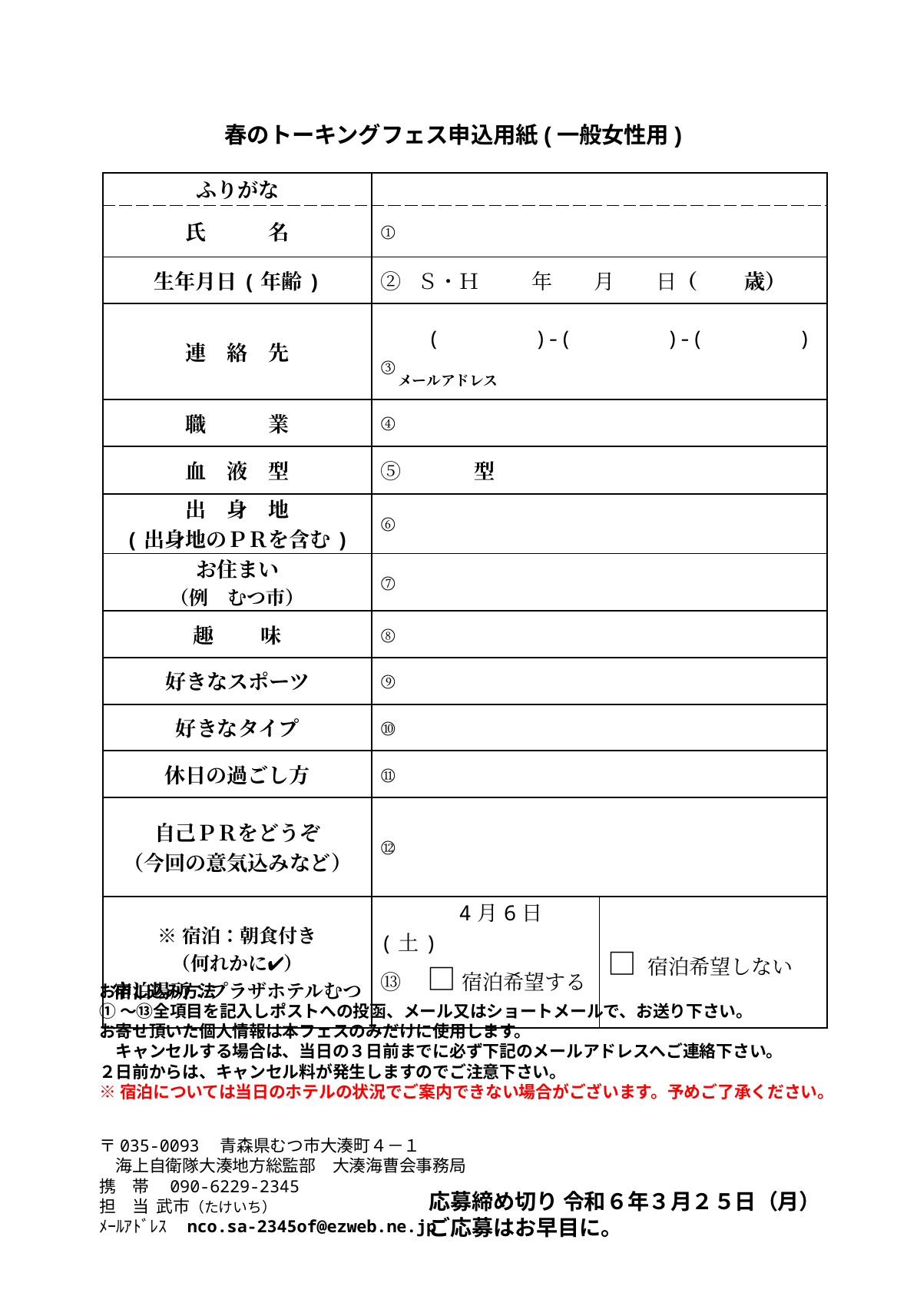

春のトーキングフェス申込用紙(一般女性用)
| ふりがな |  |  |
| --- | --- | --- |
| 氏　　　名 | ① |  |
| 生年月日(年齢) | ② Ｓ・Ｈ　　 年　　月　　日（　 　歳） |  |
| 連　絡　先 | (　　　　)-(　　　　)-(　　　　) ③ |  |
| 職　　　業 | ④ |  |
| 血　液　型 | ⑤　　　 型 |  |
| 出　身　地 (出身地のＰＲを含む) | ⑥ |  |
| お住まい （例　むつ市） | ⑦ |  |
| 趣　　 味 | ⑧ |  |
| 好きなスポーツ | ⑨ |  |
| 好きなタイプ | ⑩ |  |
| 休日の過ごし方 | ⑪ |  |
| 自己ＰＲをどうぞ （今回の意気込みなど） | ⑫ |  |
| ※宿泊：朝食付き （何れかに✔） 宿泊場所：プラザホテルむつ | 4月6日(土) ⑬　□ 宿泊希望する | □ 宿泊希望しない |
　メールアドレス
お申し込み方法
①～⑬全項目を記入しポストへの投函、メール又はショートメールで、お送り下さい。
お寄せ頂いた個人情報は本フェスのみだけに使用します。
　キャンセルする場合は、当日の３日前までに必ず下記のメールアドレスへご連絡下さい。
２日前からは、キャンセル料が発生しますのでご注意下さい。
※宿泊については当日のホテルの状況でご案内できない場合がございます。予めご了承ください。

〒035-0093　青森県むつ市大湊町４－１
　海上自衛隊大湊地方総監部　大湊海曹会事務局
携　帯　090-6229-2345
担　当  武市（たけいち）
ﾒｰﾙｱﾄﾞﾚｽ　nco.sa-2345of@ezweb.ne.jp
応募締め切り 令和６年３月２５日（月）
ご応募はお早目に。